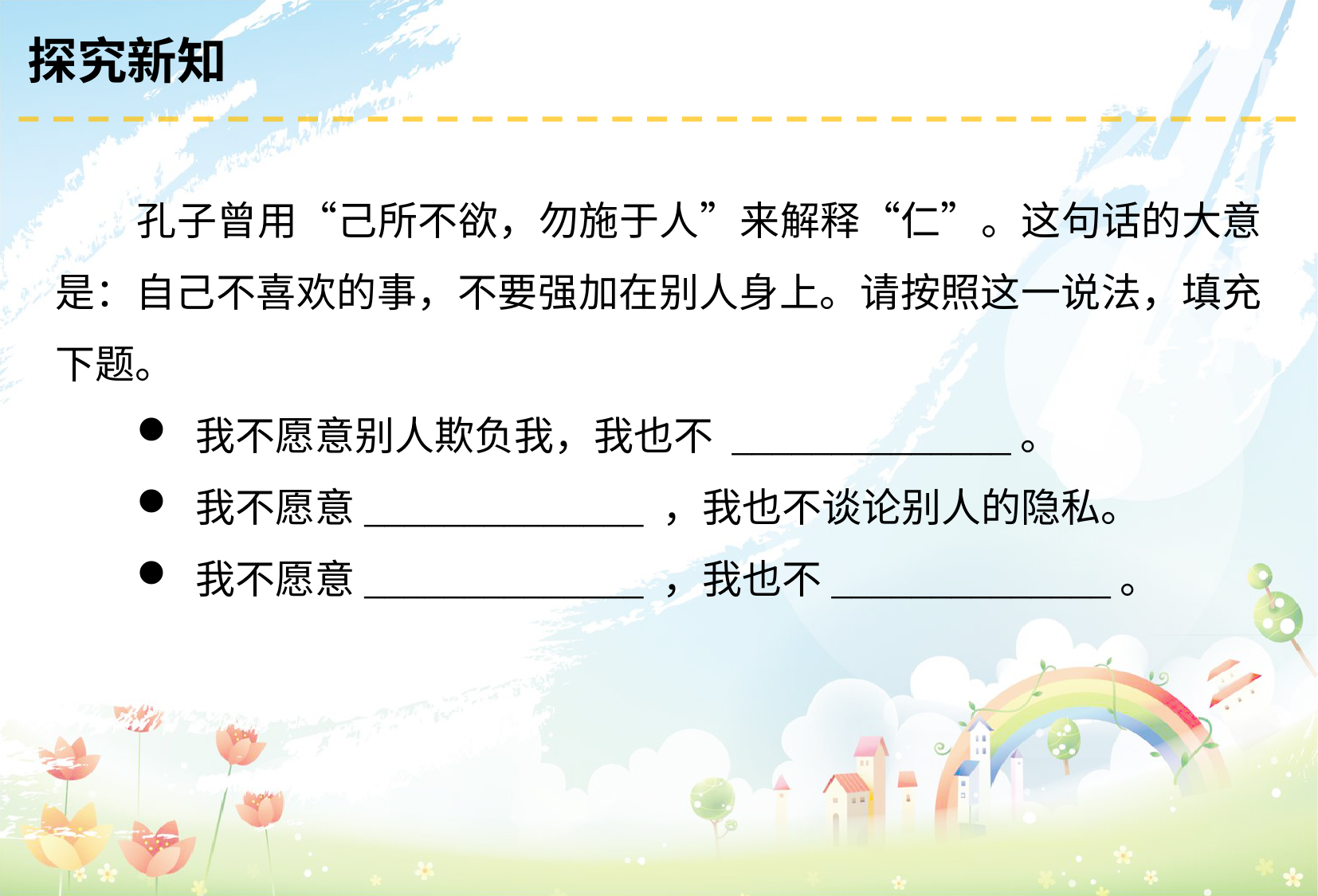

# 探究新知
孔子曾用“己所不欲，勿施于人”来解释“仁”。这句话的大意是：自己不喜欢的事，不要强加在别人身上。请按照这一说法，填充下题。
我不愿意别人欺负我，我也不 ______________。
我不愿意______________ ，我也不谈论别人的隐私。
我不愿意______________ ，我也不______________。